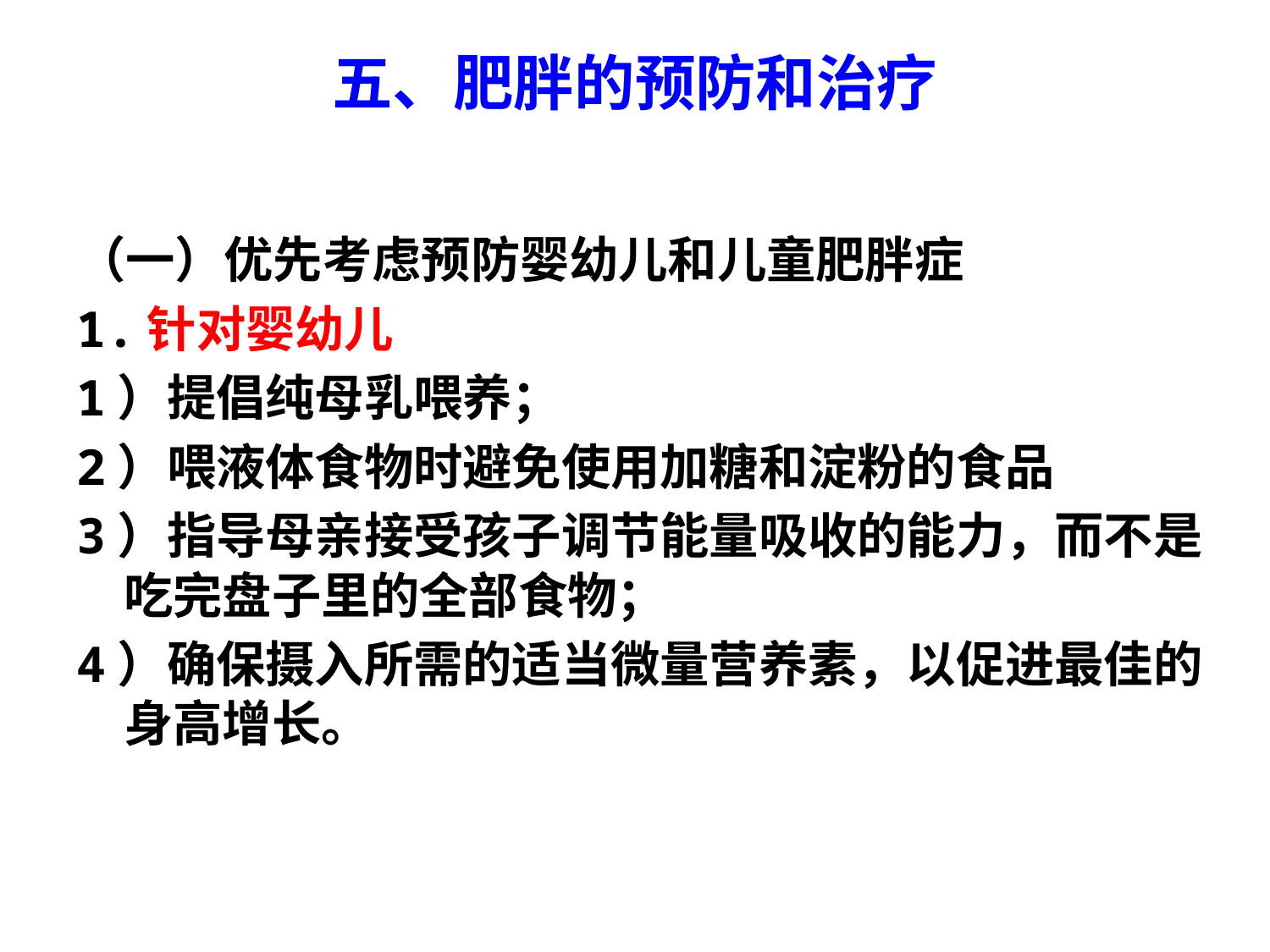

五、肥胖的预防和治疗
（一）优先考虑预防婴幼儿和儿童肥胖症
1.针对婴幼儿
1）提倡纯母乳喂养；
2）喂液体食物时避免使用加糖和淀粉的食品
3）指导母亲接受孩子调节能量吸收的能力，而不是吃完盘子里的全部食物；
4）确保摄入所需的适当微量营养素，以促进最佳的身高增长。